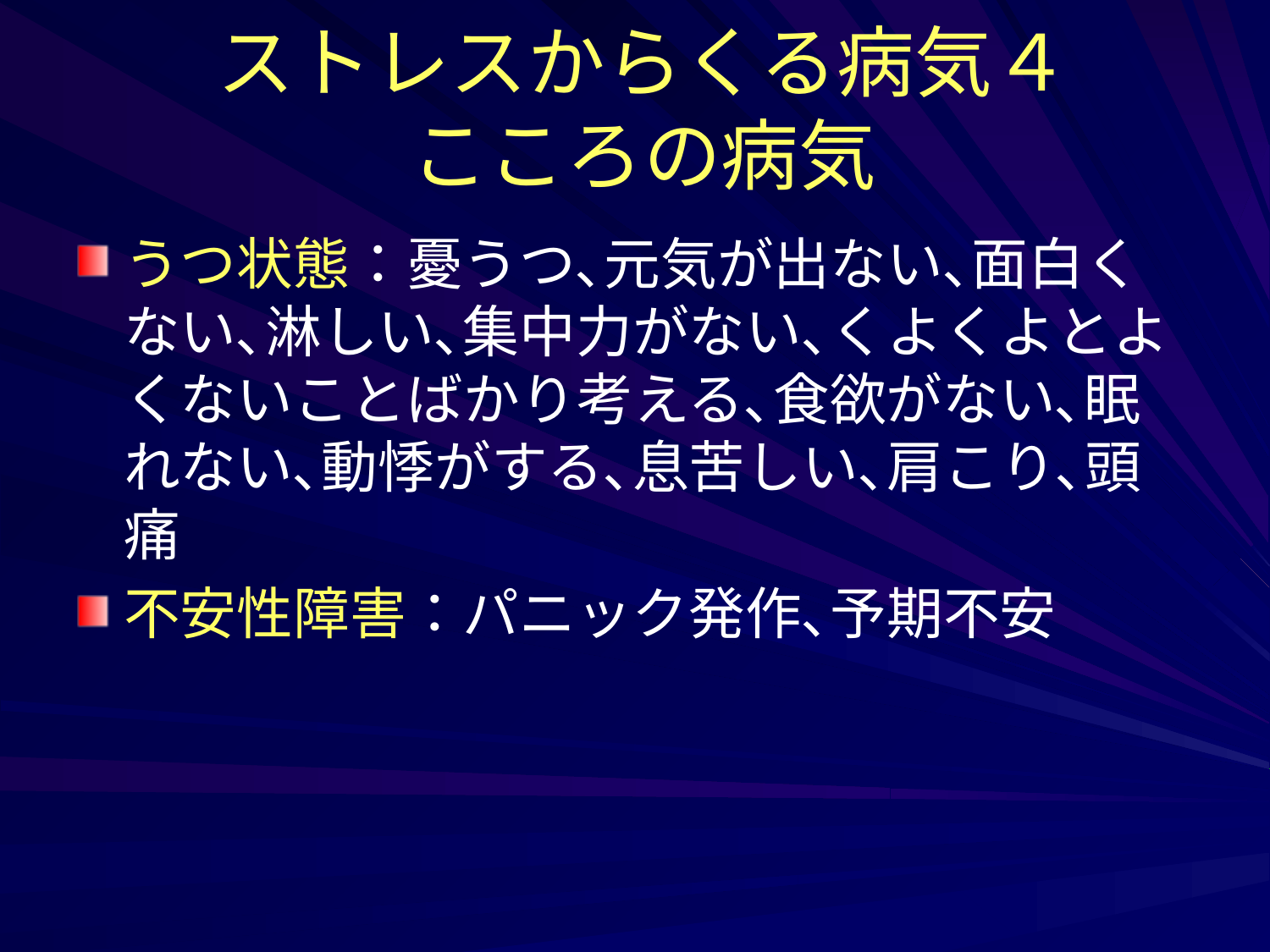

# ストレスからくる病気４ こころの病気
うつ状態：憂うつ､元気が出ない､面白くない､淋しい､集中力がない､くよくよとよくないことばかり考える､食欲がない､眠れない､動悸がする､息苦しい､肩こり､頭痛
不安性障害：パニック発作､予期不安